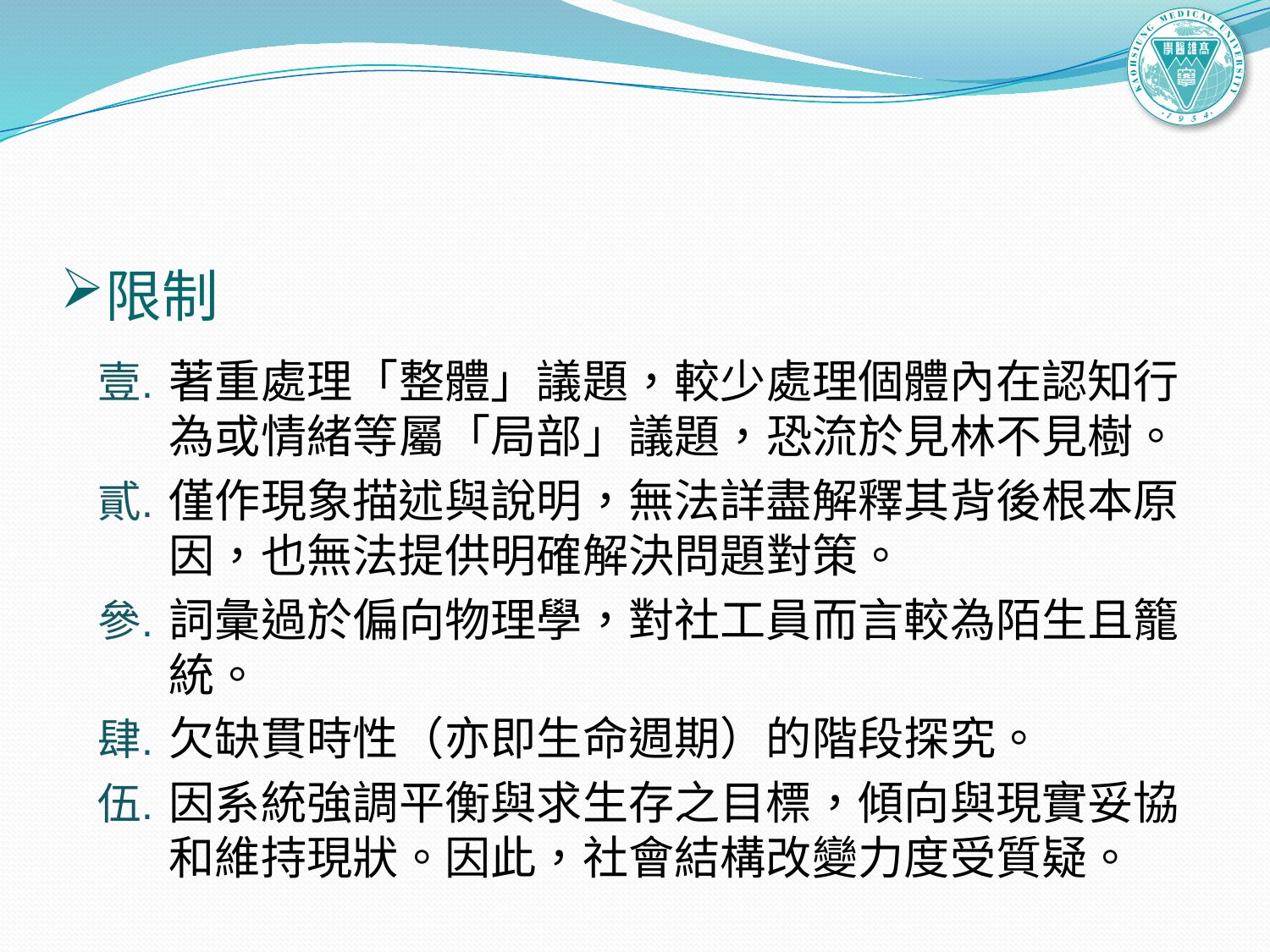

#
限制
著重處理「整體」議題，較少處理個體內在認知行為或情緒等屬「局部」議題，恐流於見林不見樹。
僅作現象描述與說明，無法詳盡解釋其背後根本原因，也無法提供明確解決問題對策。
詞彙過於偏向物理學，對社工員而言較為陌生且籠統。
欠缺貫時性（亦即生命週期）的階段探究。
因系統強調平衡與求生存之目標，傾向與現實妥協和維持現狀。因此，社會結構改變力度受質疑。